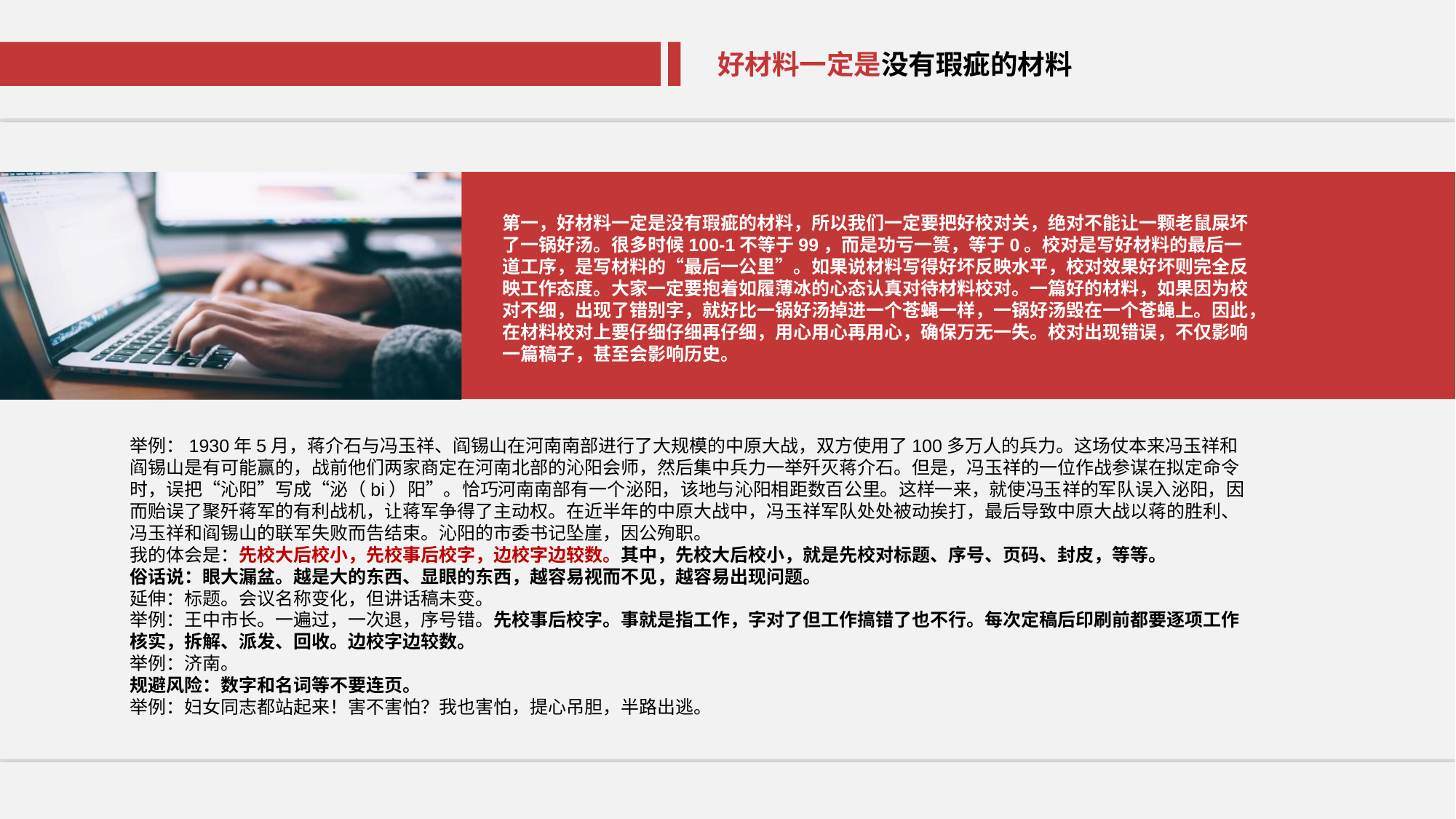

好材料一定是没有瑕疵的材料
好材料一定是没有瑕疵的材料

第一，好材料一定是没有瑕疵的材料，所以我们一定要把好校对关，绝对不能让一颗老鼠屎坏了一锅好汤。很多时候100-1不等于99，而是功亏一篑，等于0。校对是写好材料的最后一道工序，是写材料的“最后一公里”。如果说材料写得好坏反映水平，校对效果好坏则完全反映工作态度。大家一定要抱着如履薄冰的心态认真对待材料校对。一篇好的材料，如果因为校对不细，出现了错别字，就好比一锅好汤掉进一个苍蝇一样，一锅好汤毁在一个苍蝇上。因此，在材料校对上要仔细仔细再仔细，用心用心再用心，确保万无一失。校对出现错误，不仅影响一篇稿子，甚至会影响历史。
举例：1930年5月，蒋介石与冯玉祥、阎锡山在河南南部进行了大规模的中原大战，双方使用了100多万人的兵力。这场仗本来冯玉祥和阎锡山是有可能赢的，战前他们两家商定在河南北部的沁阳会师，然后集中兵力一举歼灭蒋介石。但是，冯玉祥的一位作战参谋在拟定命令时，误把“沁阳”写成“泌（bi）阳”。恰巧河南南部有一个泌阳，该地与沁阳相距数百公里。这样一来，就使冯玉祥的军队误入泌阳，因而贻误了聚歼蒋军的有利战机，让蒋军争得了主动权。在近半年的中原大战中，冯玉祥军队处处被动挨打，最后导致中原大战以蒋的胜利、冯玉祥和阎锡山的联军失败而告结束。沁阳的市委书记坠崖，因公殉职。
我的体会是：先校大后校小，先校事后校字，边校字边较数。其中，先校大后校小，就是先校对标题、序号、页码、封皮，等等。
俗话说：眼大漏盆。越是大的东西、显眼的东西，越容易视而不见，越容易出现问题。
延伸：标题。会议名称变化，但讲话稿未变。
举例：王中市长。一遍过，一次退，序号错。先校事后校字。事就是指工作，字对了但工作搞错了也不行。每次定稿后印刷前都要逐项工作核实，拆解、派发、回收。边校字边较数。
举例：济南。
规避风险：数字和名词等不要连页。
举例：妇女同志都站起来！害不害怕？我也害怕，提心吊胆，半路出逃。